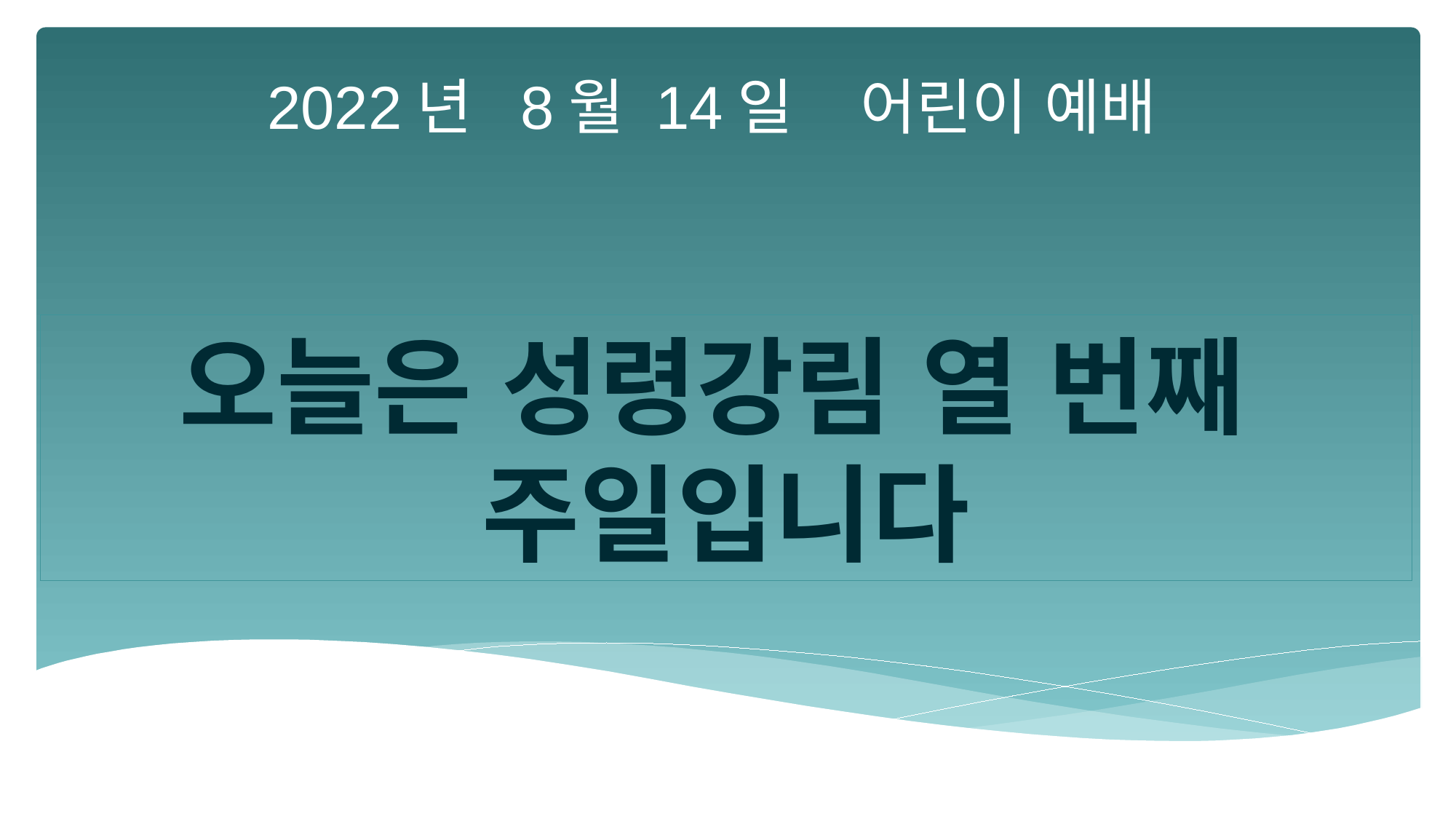

2022년  8월 14일    어린이 예배
오늘은 성령강림 열 번째
주일입니다